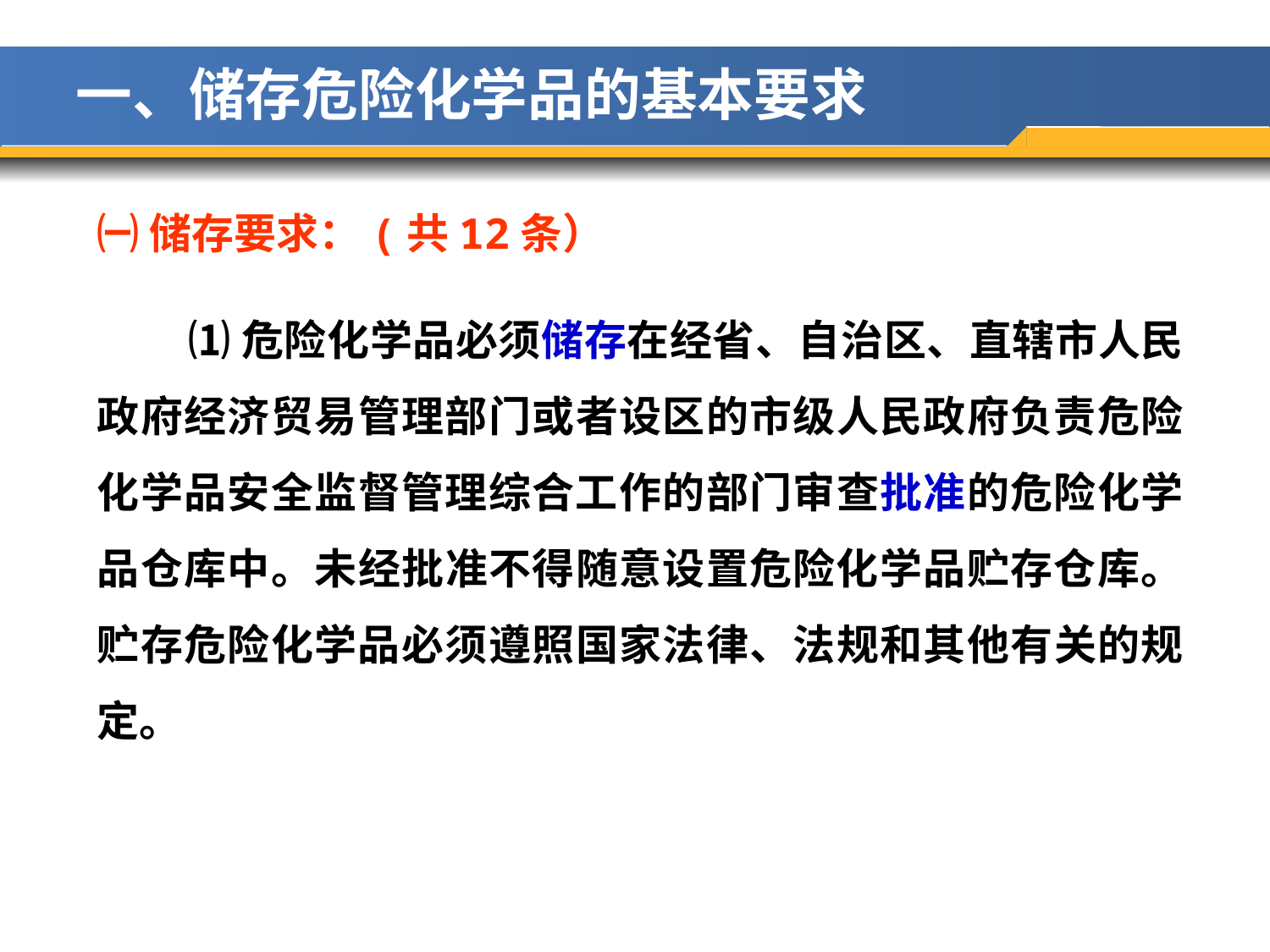

一、储存危险化学品的基本要求

㈠ 储存要求：(共12条）
         ⑴危险化学品必须储存在经省、自治区、直辖市人民政府经济贸易管理部门或者设区的市级人民政府负责危险化学品安全监督管理综合工作的部门审查批准的危险化学品仓库中。未经批准不得随意设置危险化学品贮存仓库。贮存危险化学品必须遵照国家法律、法规和其他有关的规定。